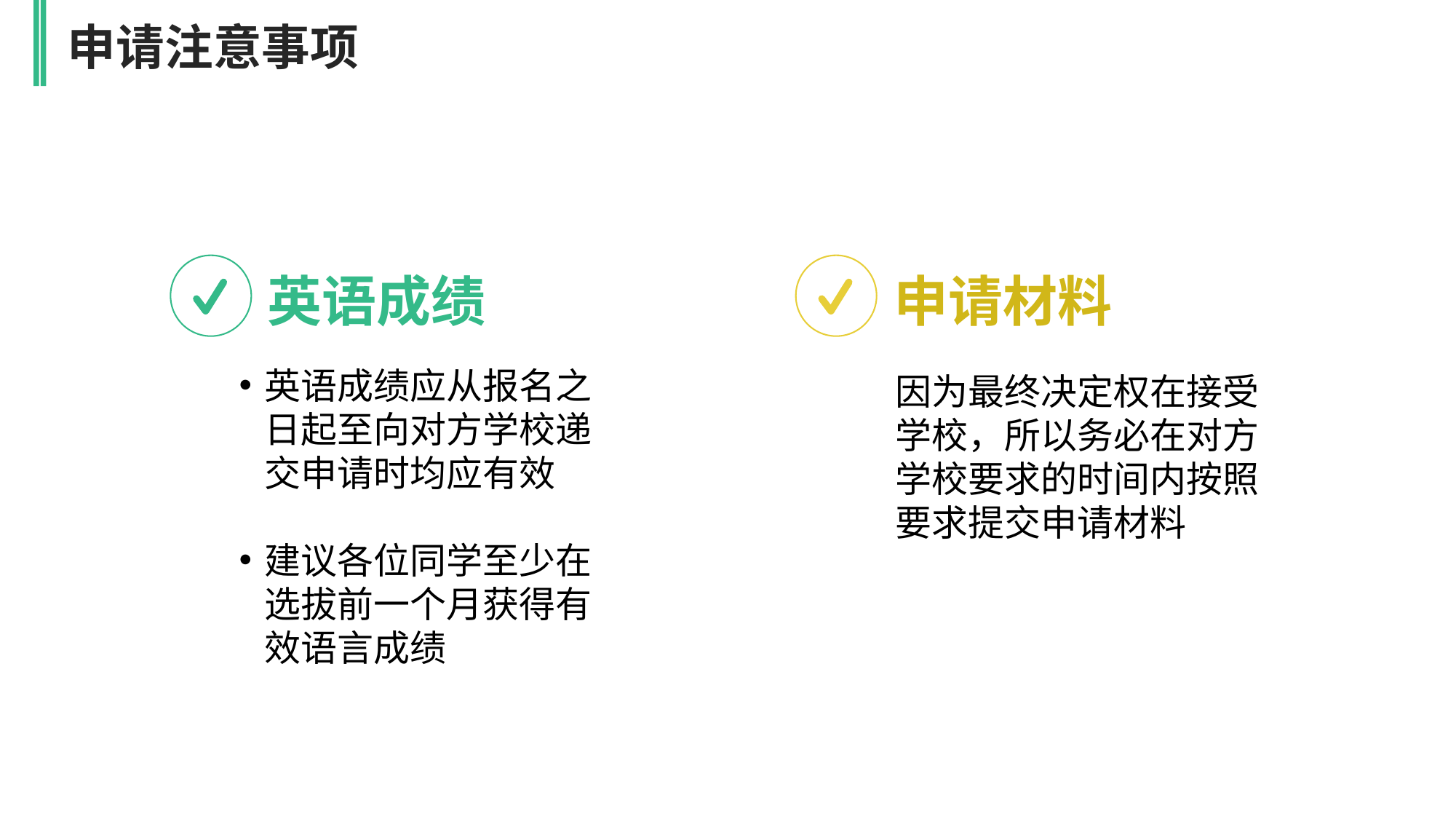

申请注意事项

英语成绩

英语成绩应从报名之日起至向对方学校递交申请时均应有效

建议各位同学至少在选拔前一个月获得有效语言成绩

申请材料

因为最终决定权在接受学校，所以务必在对方学校要求的时间内按照要求提交申请材料